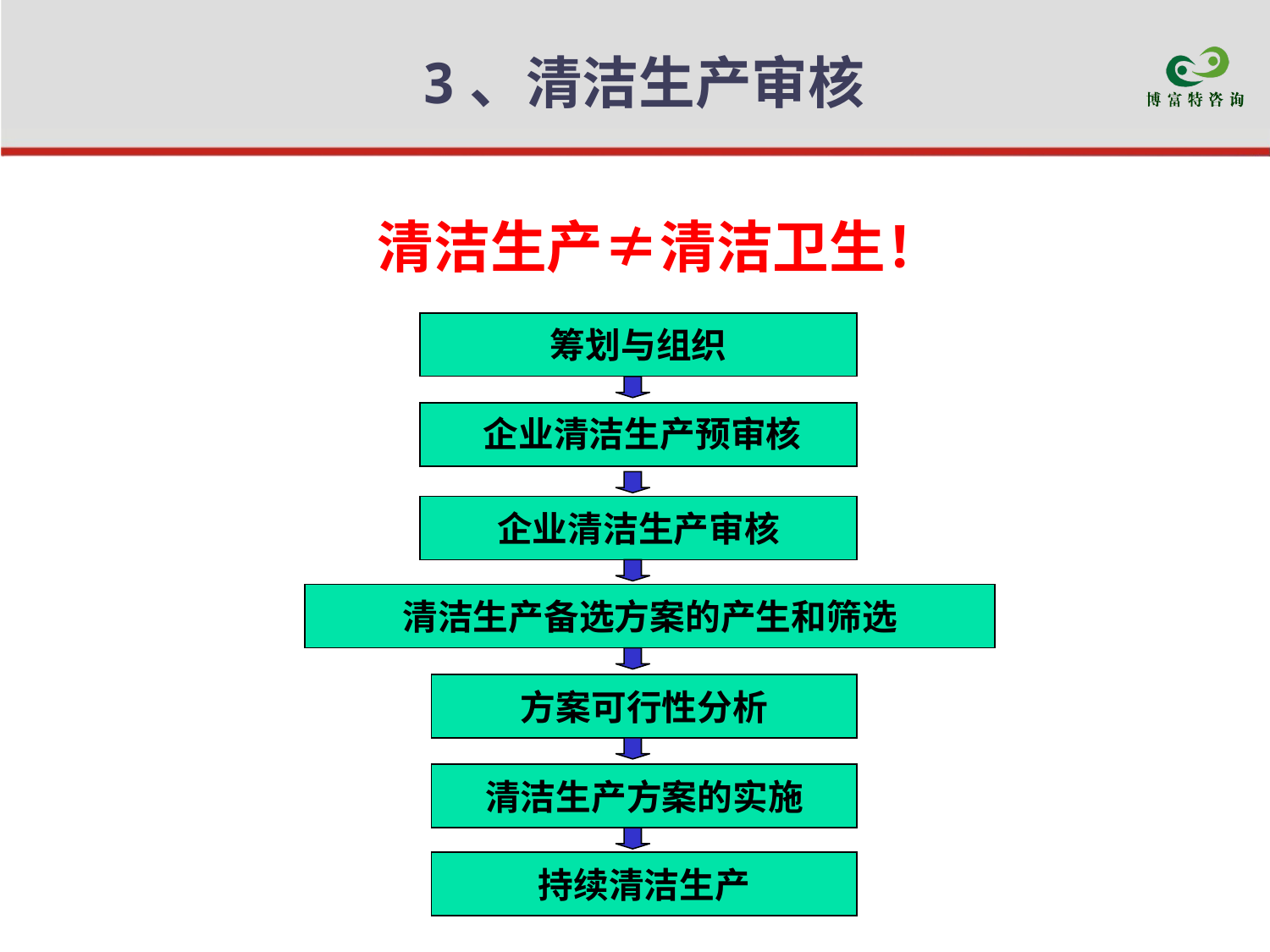

# 3、清洁生产审核
清洁生产≠清洁卫生！
筹划与组织

企业清洁生产审核

清洁生产备选方案的产生和筛选

方案可行性分析

清洁生产方案的实施

持续清洁生产
企业清洁生产预审核